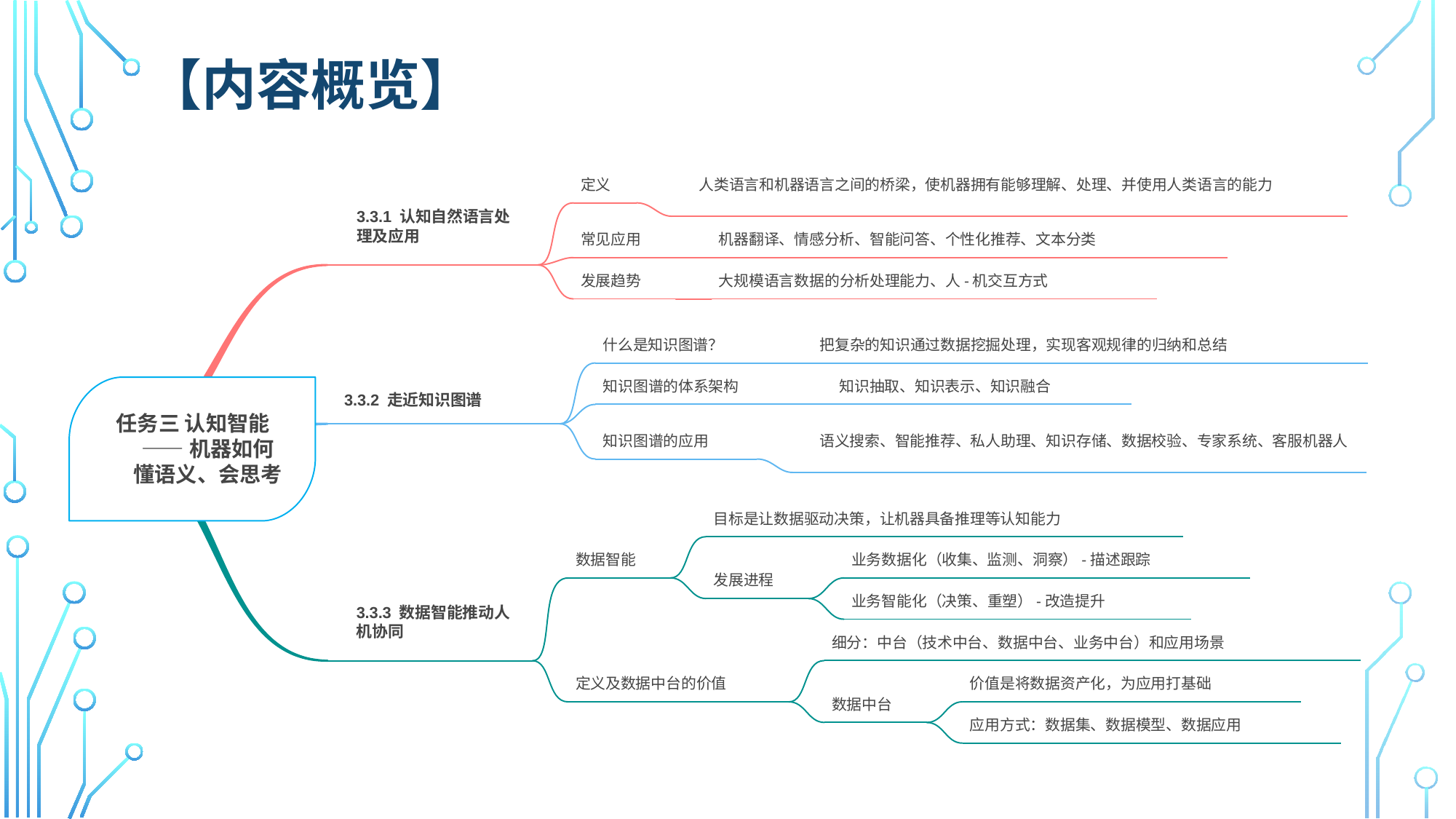

# 【内容概览】
人类语言和机器语言之间的桥梁，使机器拥有能够理解、处理、并使用人类语言的能力
定义
3.3.1 认知自然语言处理及应用

常见应用
机器翻译、情感分析、智能问答、个性化推荐、文本分类

发展趋势
大规模语言数据的分析处理能力、人-机交互方式

什么是知识图谱？
把复杂的知识通过数据挖掘处理，实现客观规律的归纳和总结

知识图谱的体系架构
知识抽取、知识表示、知识融合
任务三 认知智能
——机器如何
懂语义、会思考
3.3.2 走近知识图谱

语义搜索、智能推荐、私人助理、知识存储、数据校验、专家系统、客服机器人

知识图谱的应用

目标是让数据驱动决策，让机器具备推理等认知能力
数据智能
业务数据化（收集、监测、洞察）-描述跟踪

发展进程
3.3.3 数据智能推动人机协同
业务智能化（决策、重塑）-改造提升

细分：中台（技术中台、数据中台、业务中台）和应用场景
定义及数据中台的价值
价值是将数据资产化，为应用打基础

数据中台
应用方式：数据集、数据模型、数据应用